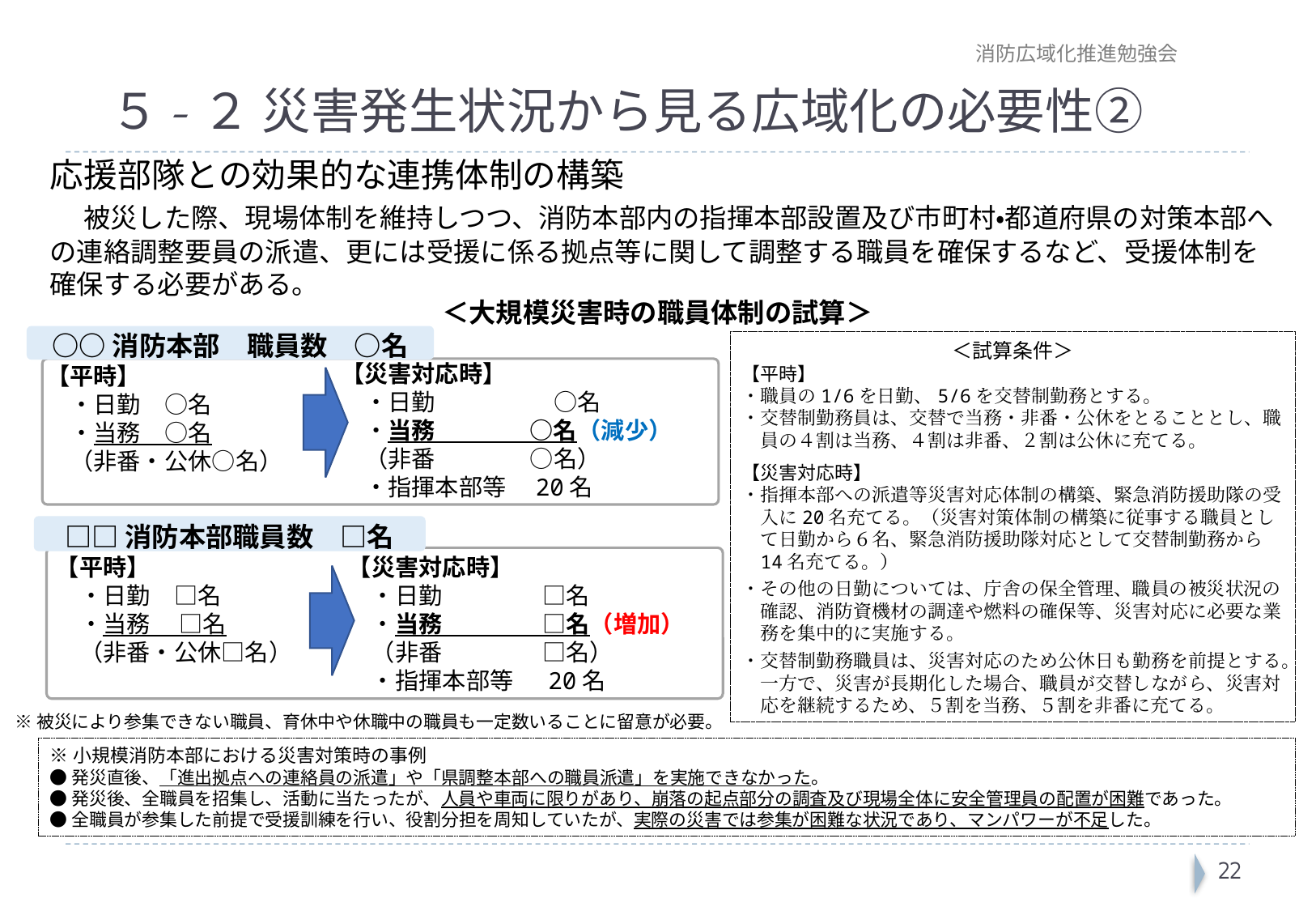

消防広域化推進勉強会
# ５-２ 災害発生状況から見る広域化の必要性②
応援部隊との効果的な連携体制の構築
　被災した際、現場体制を維持しつつ、消防本部内の指揮本部設置及び市町村・都道府県の対策本部への連絡調整要員の派遣、更には受援に係る拠点等に関して調整する職員を確保するなど、受援体制を確保する必要がある。

＜大規模災害時の職員体制の試算＞
○○消防本部　職員数　○名
＜試算条件＞
【平時】
・職員の1/6を日勤、5/6を交替制勤務とする。
・交替制勤務員は、交替で当務・非番・公休をとることとし、職員の４割は当務、４割は非番、２割は公休に充てる。
【災害対応時】
・指揮本部への派遣等災害対応体制の構築、緊急消防援助隊の受入に20名充てる。（災害対策体制の構築に従事する職員として日勤から６名、緊急消防援助隊対応として交替制勤務から14名充てる。）
・その他の日勤については、庁舎の保全管理、職員の被災状況の確認、消防資機材の調達や燃料の確保等、災害対応に必要な業務を集中的に実施する。
・交替制勤務職員は、災害対応のため公休日も勤務を前提とする。
　一方で、災害が長期化した場合、職員が交替しながら、災害対応を継続するため、５割を当務、５割を非番に充てる。
【災害対応時】
　・日勤　　　　　○名
　・当務　　　　○名（減少）
　（非番　　　　○名）
　・指揮本部等　20名
【平時】
　・日勤　○名
　・当務　○名
　（非番・公休○名）

□□消防本部職員数　□名
【平時】
　・日勤　□名
　・当務　 □名
　（非番・公休□名）
【災害対応時】
　・日勤　　　　 □名
　・当務　　　　 □名（増加）
　（非番　　　　 □名）
　・指揮本部等　 20名

※被災により参集できない職員、育休中や休職中の職員も一定数いることに留意が必要。
※小規模消防本部における災害対策時の事例
●発災直後、「進出拠点への連絡員の派遣」や「県調整本部への職員派遣」を実施できなかった。
●発災後、全職員を招集し、活動に当たったが、人員や車両に限りがあり、崩落の起点部分の調査及び現場全体に安全管理員の配置が困難であった。
●全職員が参集した前提で受援訓練を行い、役割分担を周知していたが、実際の災害では参集が困難な状況であり、マンパワーが不足した。
22